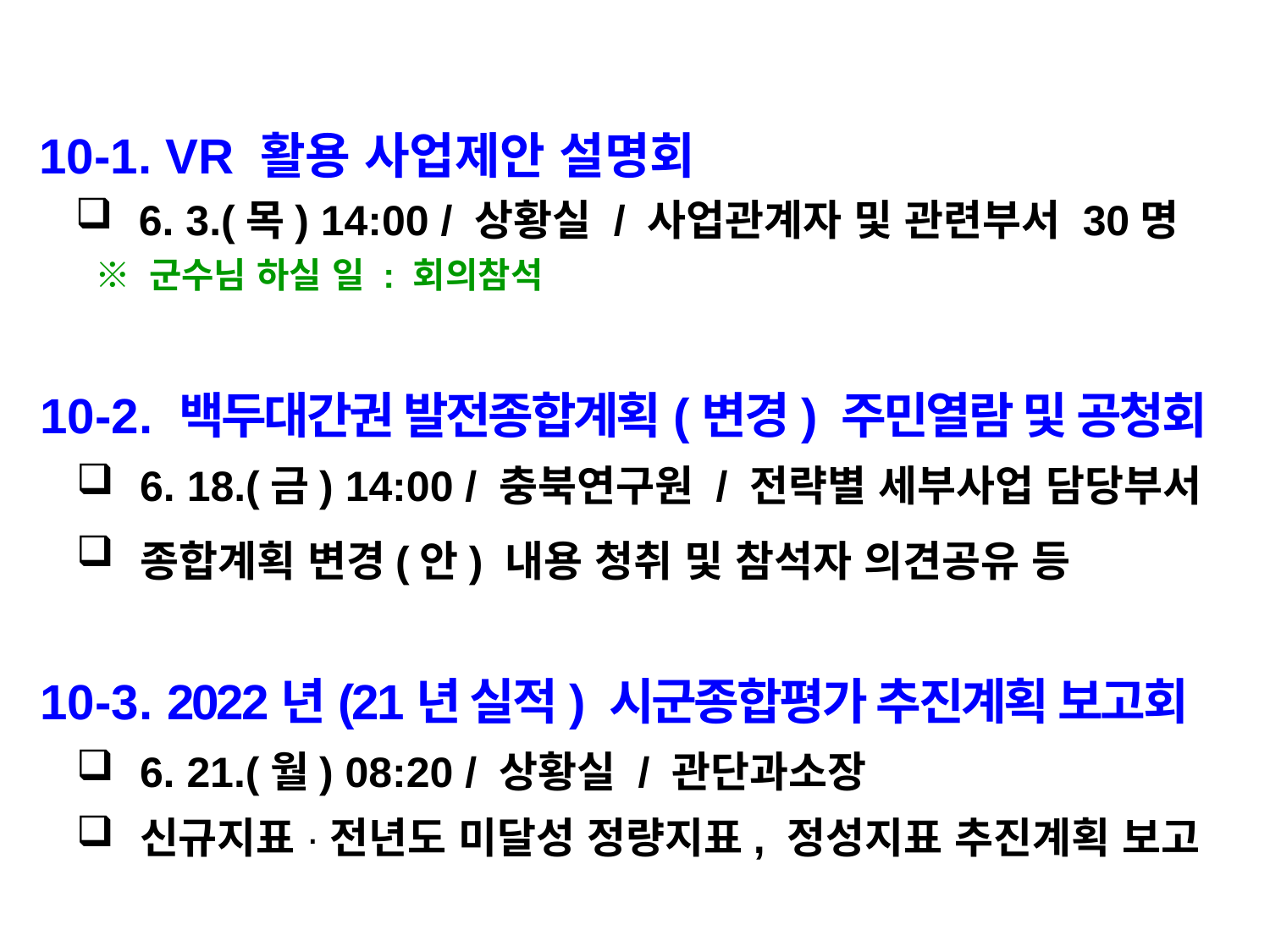

10-1. VR 활용 사업제안 설명회
6. 3.(목) 14:00 / 상황실 / 사업관계자 및 관련부서 30명
  ※ 군수님 하실 일 : 회의참석
  10-2. 백두대간권 발전종합계획(변경) 주민열람 및 공청회
6. 18.(금) 14:00 / 충북연구원 / 전략별 세부사업 담당부서
종합계획 변경(안) 내용 청취 및 참석자 의견공유 등
  10-3. 2022년(21년 실적) 시군종합평가 추진계획 보고회
6. 21.(월) 08:20 / 상황실 / 관단과소장
신규지표·전년도 미달성 정량지표, 정성지표 추진계획 보고